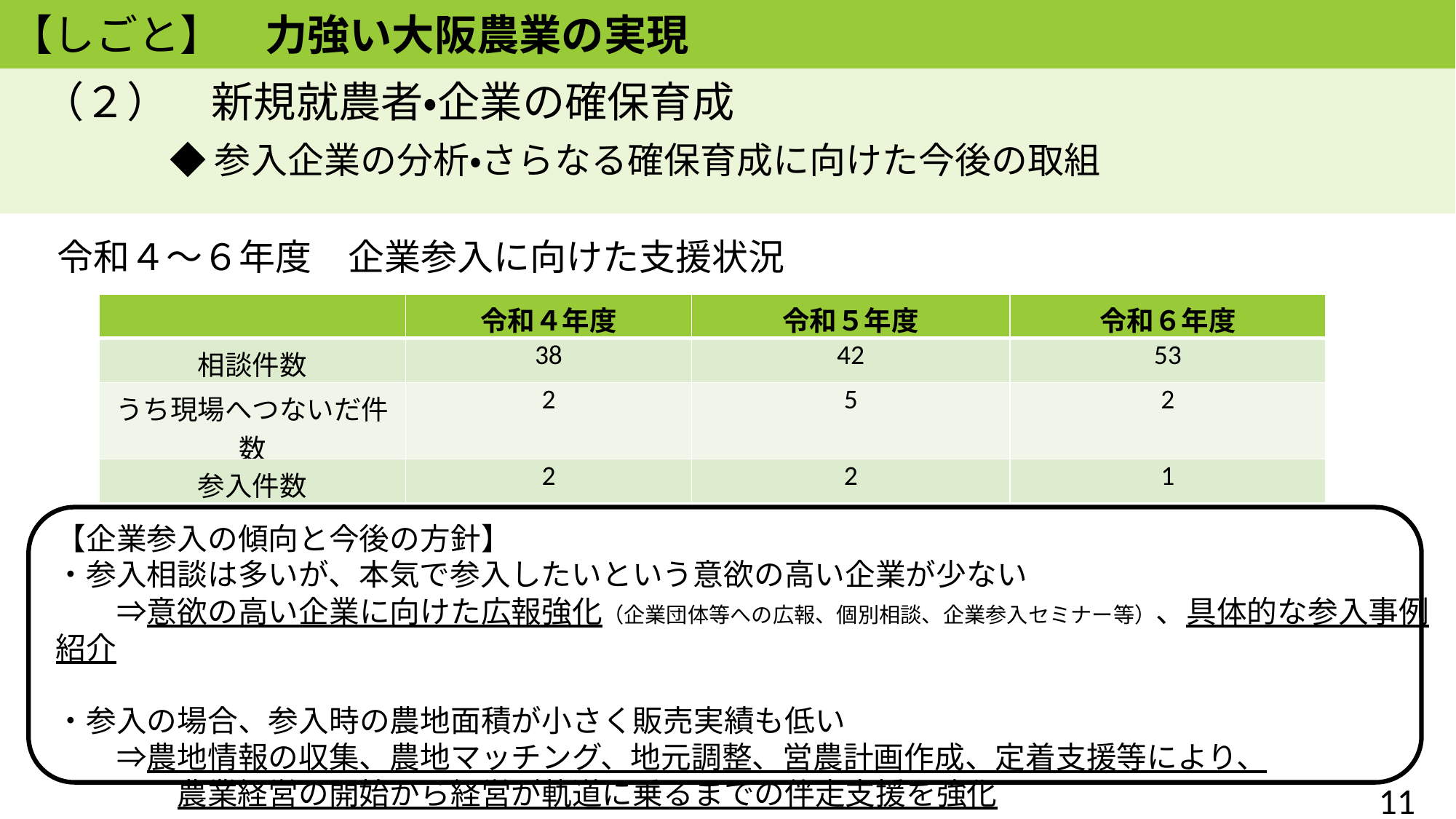

【しごと】　力強い大阪農業の実現

（２）　新規就農者・企業の確保育成
◆参入企業の分析・さらなる確保育成に向けた今後の取組
令和４～６年度　企業参入に向けた支援状況
|  | 令和４年度 | 令和５年度 | 令和６年度 |
| --- | --- | --- | --- |
| 相談件数 | 38 | 42 | 53 |
| うち現場へつないだ件数 | 2 | 5 | 2 |
| 参入件数 | 2 | 2 | 1 |

【企業参入の傾向と今後の方針】
・参入相談は多いが、本気で参入したいという意欲の高い企業が少ない
　　⇒意欲の高い企業に向けた広報強化（企業団体等への広報、個別相談、企業参入セミナー等）、具体的な参入事例紹介

・参入の場合、参入時の農地面積が小さく販売実績も低い
　　⇒農地情報の収集、農地マッチング、地元調整、営農計画作成、定着支援等により、
　　　　農業経営の開始から経営が軌道に乗るまでの伴走支援を強化
11